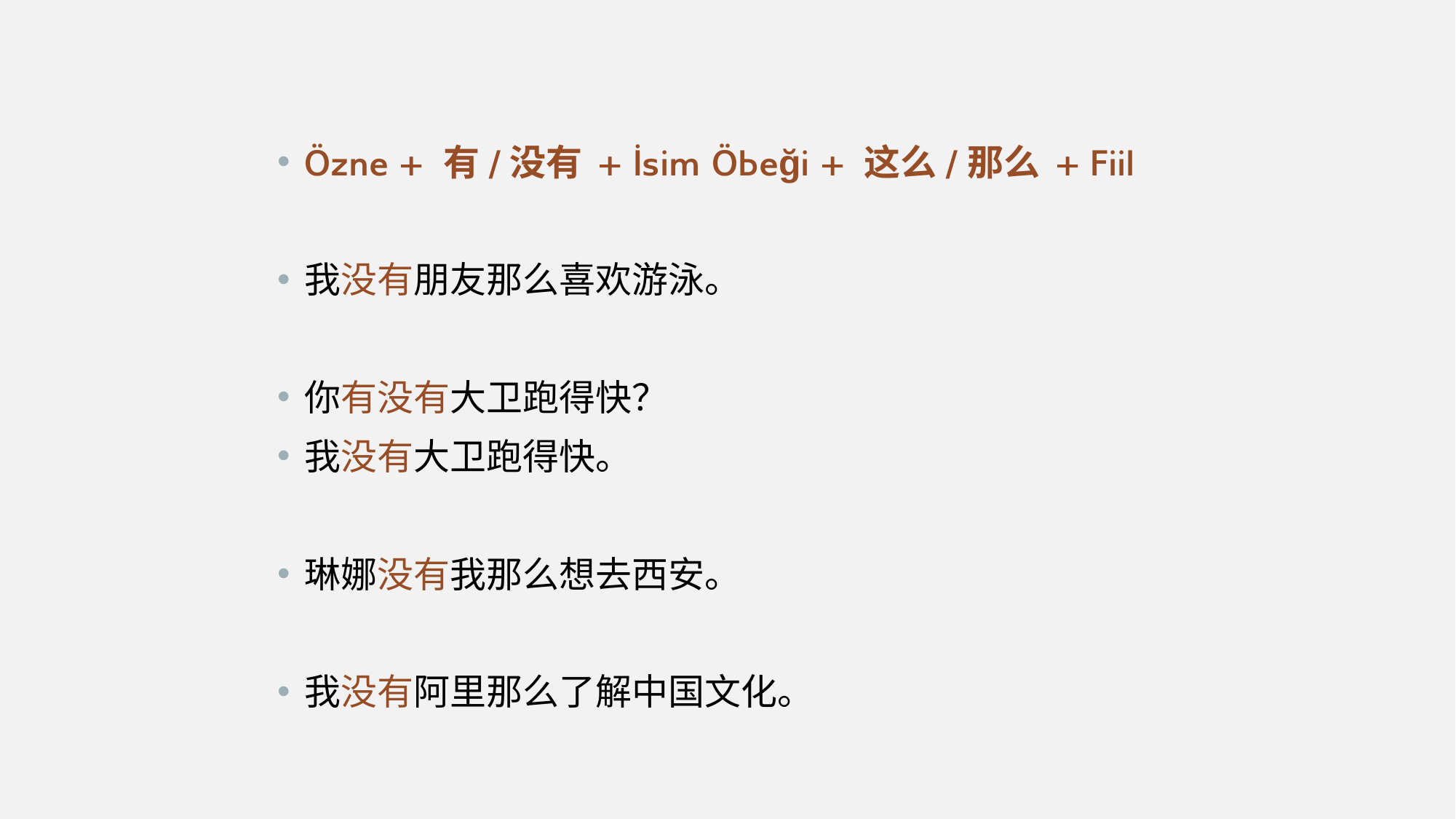

Özne + 有/没有 + İsim Öbeği + 这么/那么 + Fiil

我没有朋友那么喜欢游泳。

你有没有大卫跑得快？
我没有大卫跑得快。

琳娜没有我那么想去西安。

我没有阿里那么了解中国文化。